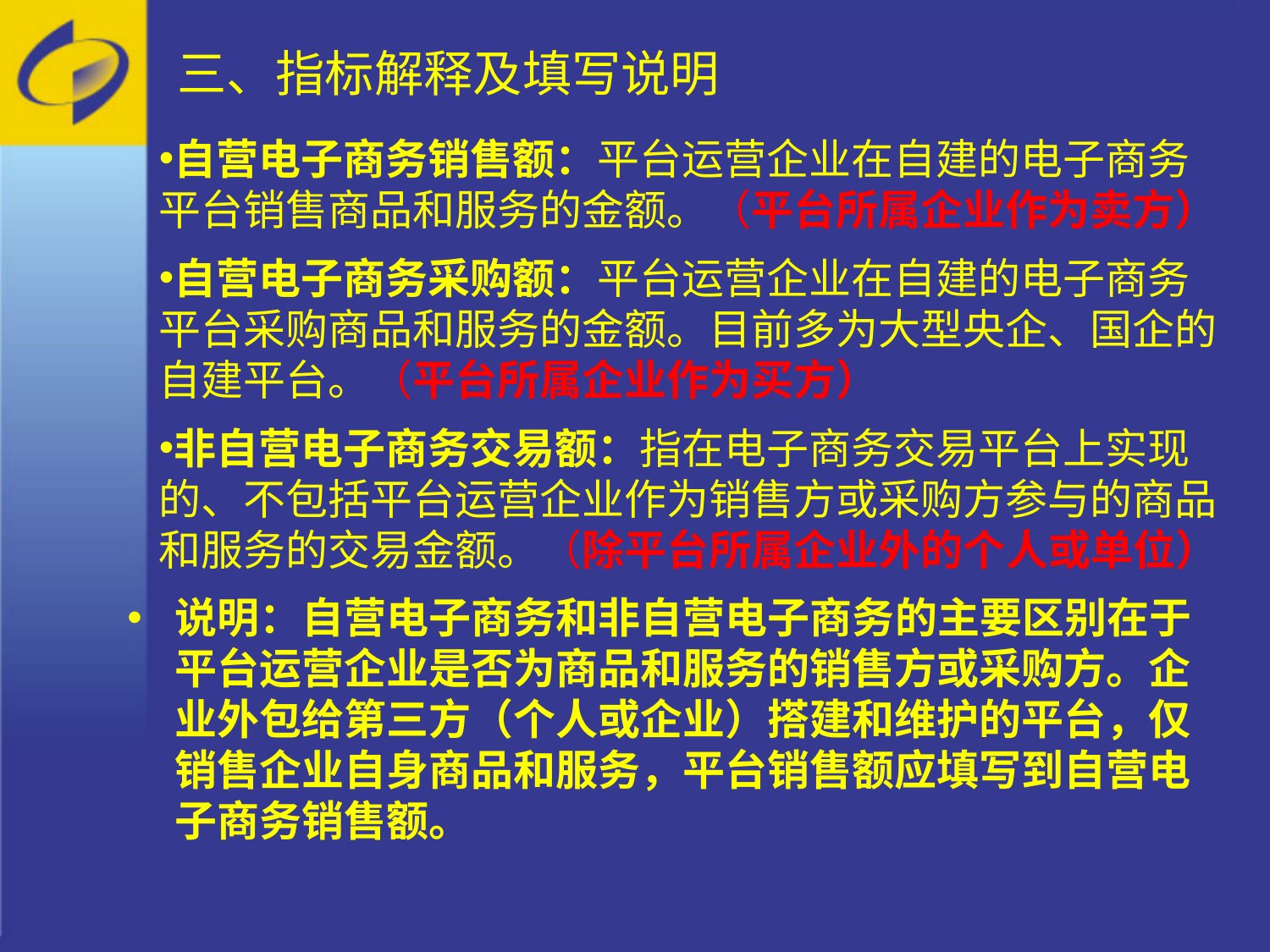

三、指标解释及填写说明
自营电子商务销售额：平台运营企业在自建的电子商务平台销售商品和服务的金额。（平台所属企业作为卖方）
自营电子商务采购额：平台运营企业在自建的电子商务平台采购商品和服务的金额。目前多为大型央企、国企的自建平台。（平台所属企业作为买方）
非自营电子商务交易额：指在电子商务交易平台上实现的、不包括平台运营企业作为销售方或采购方参与的商品和服务的交易金额。（除平台所属企业外的个人或单位）
说明：自营电子商务和非自营电子商务的主要区别在于平台运营企业是否为商品和服务的销售方或采购方。企业外包给第三方（个人或企业）搭建和维护的平台，仅销售企业自身商品和服务，平台销售额应填写到自营电子商务销售额。